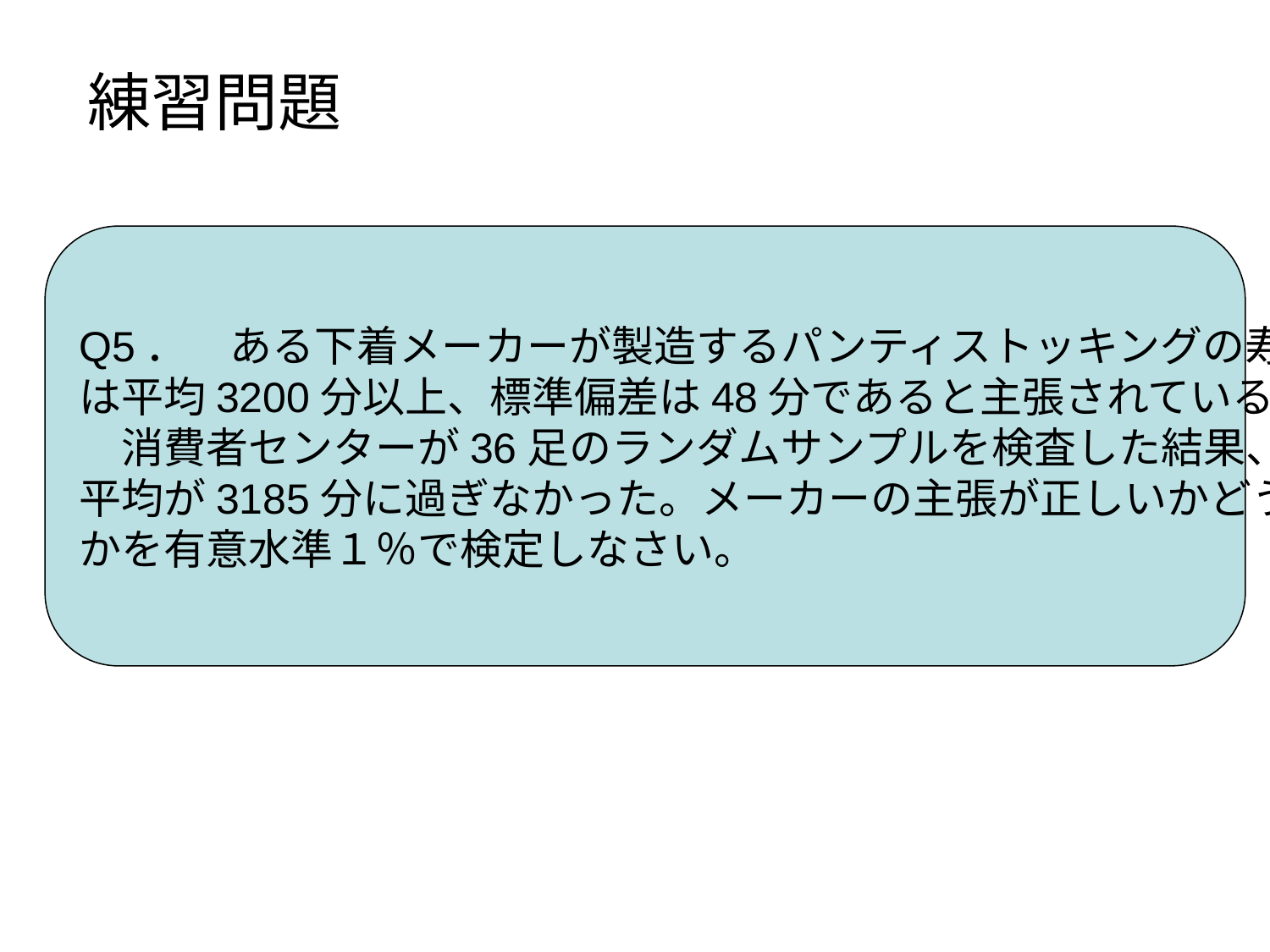

練習問題
Q5．　ある下着メーカーが製造するパンティストッキングの寿命
は平均3200分以上、標準偏差は48分であると主張されている。
　消費者センターが36足のランダムサンプルを検査した結果、
平均が3185分に過ぎなかった。メーカーの主張が正しいかどう
かを有意水準１％で検定しなさい。